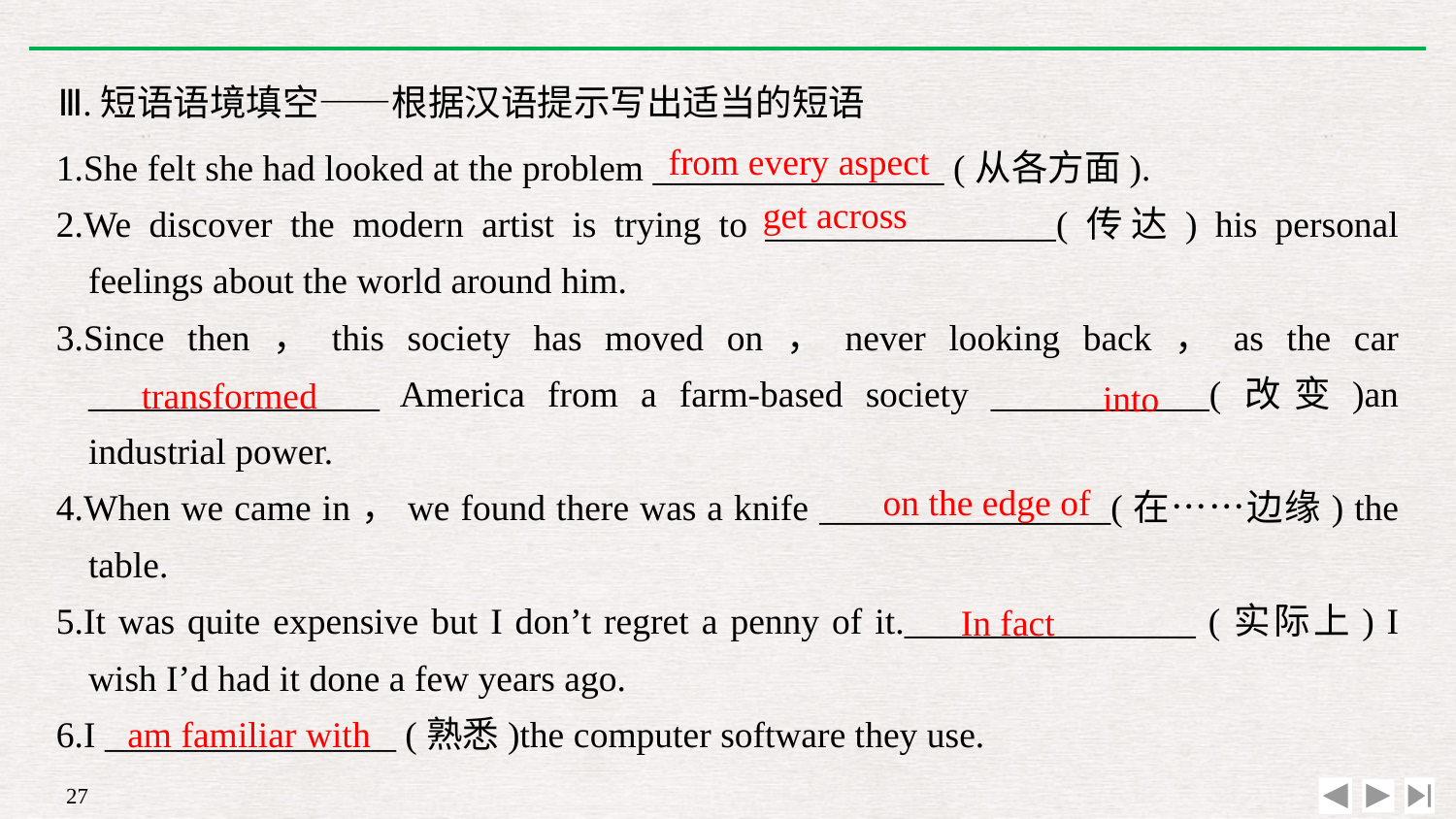

Ⅲ.短语语境填空——根据汉语提示写出适当的短语
from every aspect
1.She felt she had looked at the problem ________________ (从各方面).
2.We discover the modern artist is trying to ________________(传达) his personal feelings about the world around him.
3.Since then，this society has moved on，never looking back，as the car ________________ America from a farm-based society ____________(改变)an industrial power.
4.When we came in，we found there was a knife ________________(在……边缘) the table.
5.It was quite expensive but I don’t regret a penny of it.________________ (实际上) I wish I’d had it done a few years ago.
6.I ________________ (熟悉)the computer software they use.
get across
transformed
into
on the edge of
In fact
am familiar with